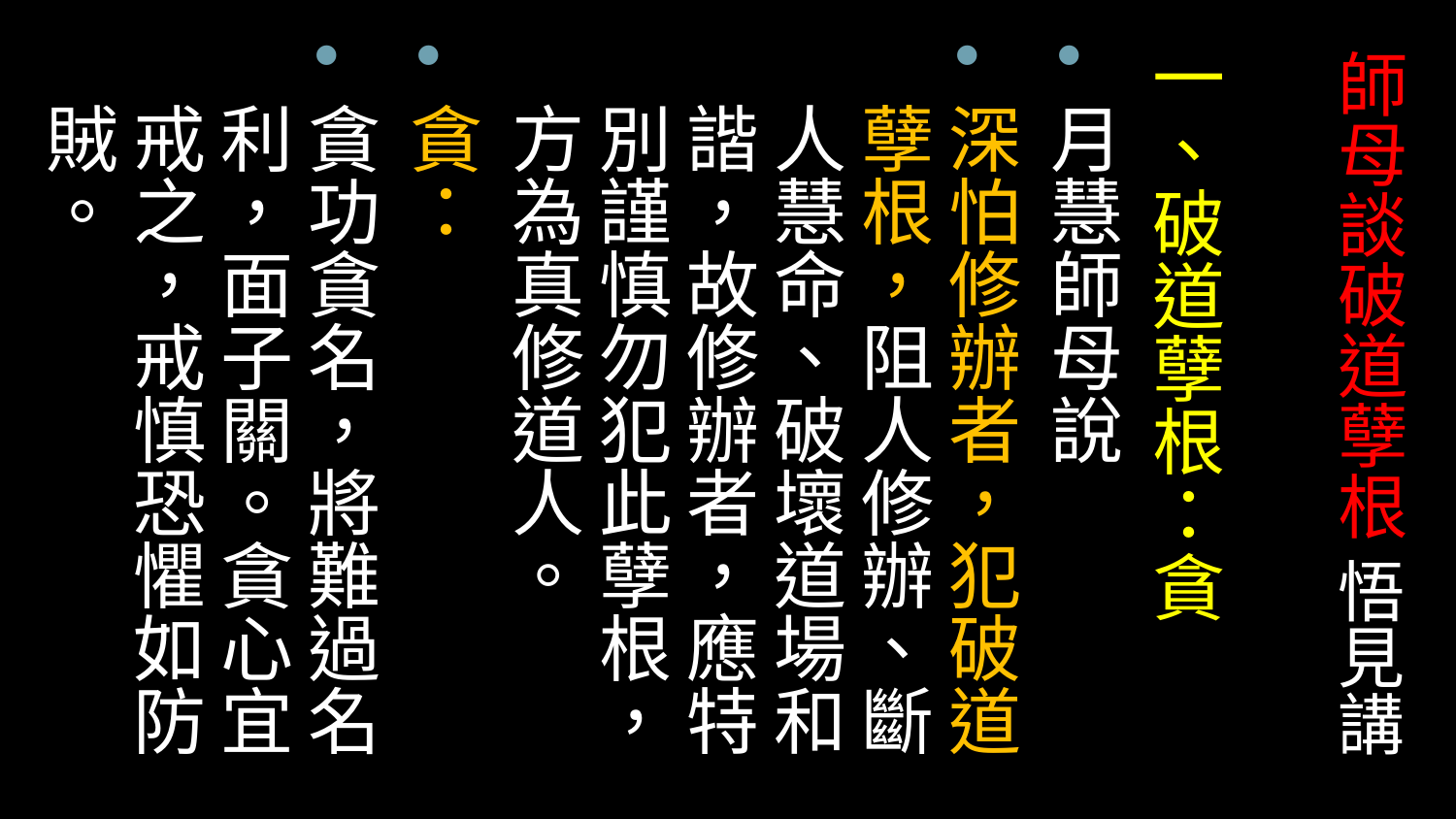

# 師母談破道孽根 悟見講
一、破道孽根：貪
月慧師母說
深怕修辦者，犯破道孽根，阻人修辦、斷人慧命、破壞道場和諧，故修辦者，應特別謹慎勿犯此孽根，方為真修道人。
貪：
貪功貪名，將難過名利，面子關。貪心宜戒之，戒慎恐懼如防賊。